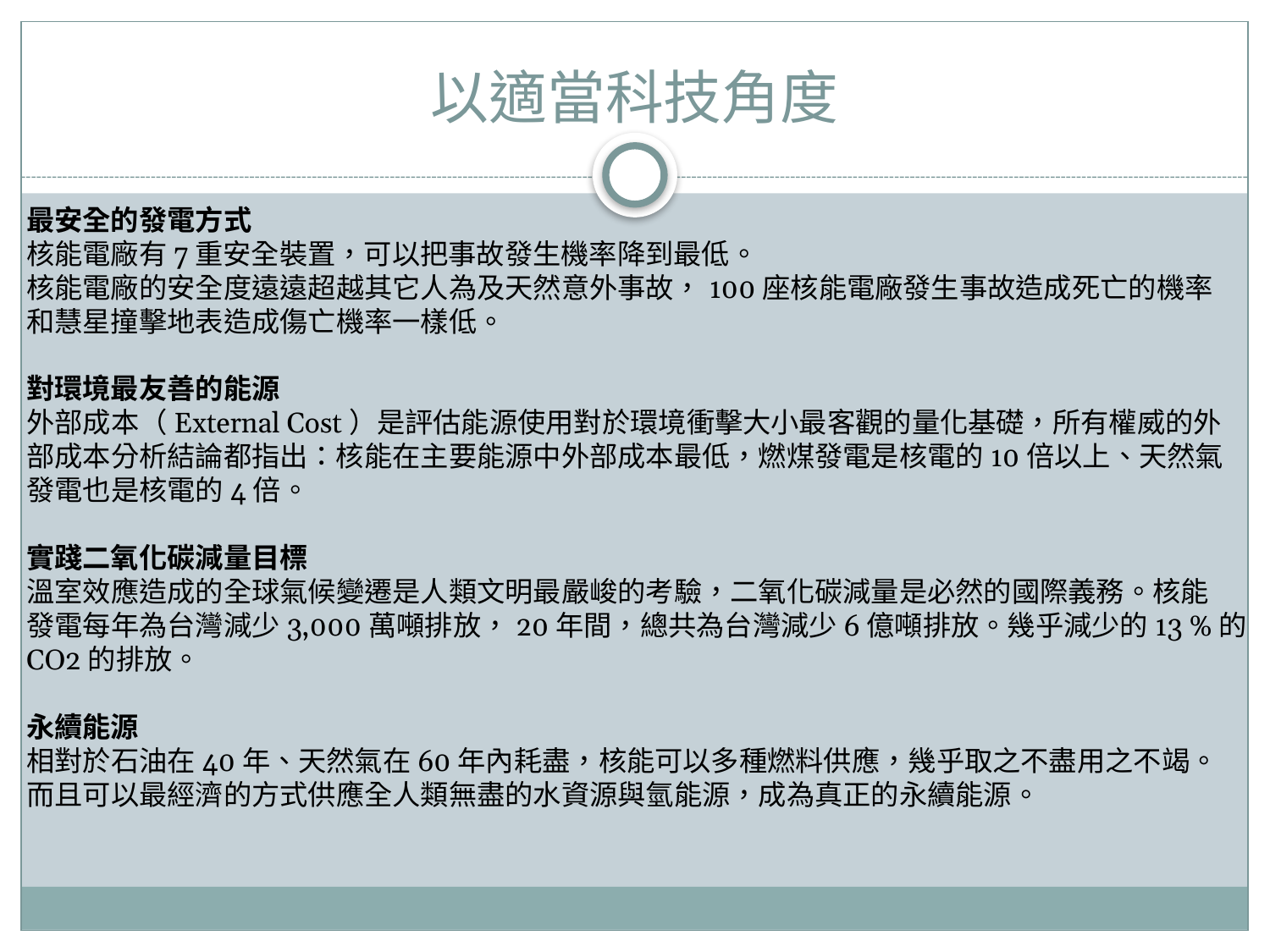

# 以適當科技角度
最安全的發電方式
核能電廠有7重安全裝置，可以把事故發生機率降到最低。
核能電廠的安全度遠遠超越其它人為及天然意外事故，100座核能電廠發生事故造成死亡的機率
和慧星撞擊地表造成傷亡機率一樣低。

對環境最友善的能源
外部成本（External Cost）是評估能源使用對於環境衝擊大小最客觀的量化基礎，所有權威的外
部成本分析結論都指出：核能在主要能源中外部成本最低，燃煤發電是核電的10倍以上、天然氣
發電也是核電的4倍。

實踐二氧化碳減量目標
溫室效應造成的全球氣候變遷是人類文明最嚴峻的考驗，二氧化碳減量是必然的國際義務。核能
發電每年為台灣減少3,000萬噸排放，20年間，總共為台灣減少6億噸排放。幾乎減少的13 %的
CO2的排放。

永續能源
相對於石油在40年、天然氣在60年內耗盡，核能可以多種燃料供應，幾乎取之不盡用之不竭。
而且可以最經濟的方式供應全人類無盡的水資源與氫能源，成為真正的永續能源。